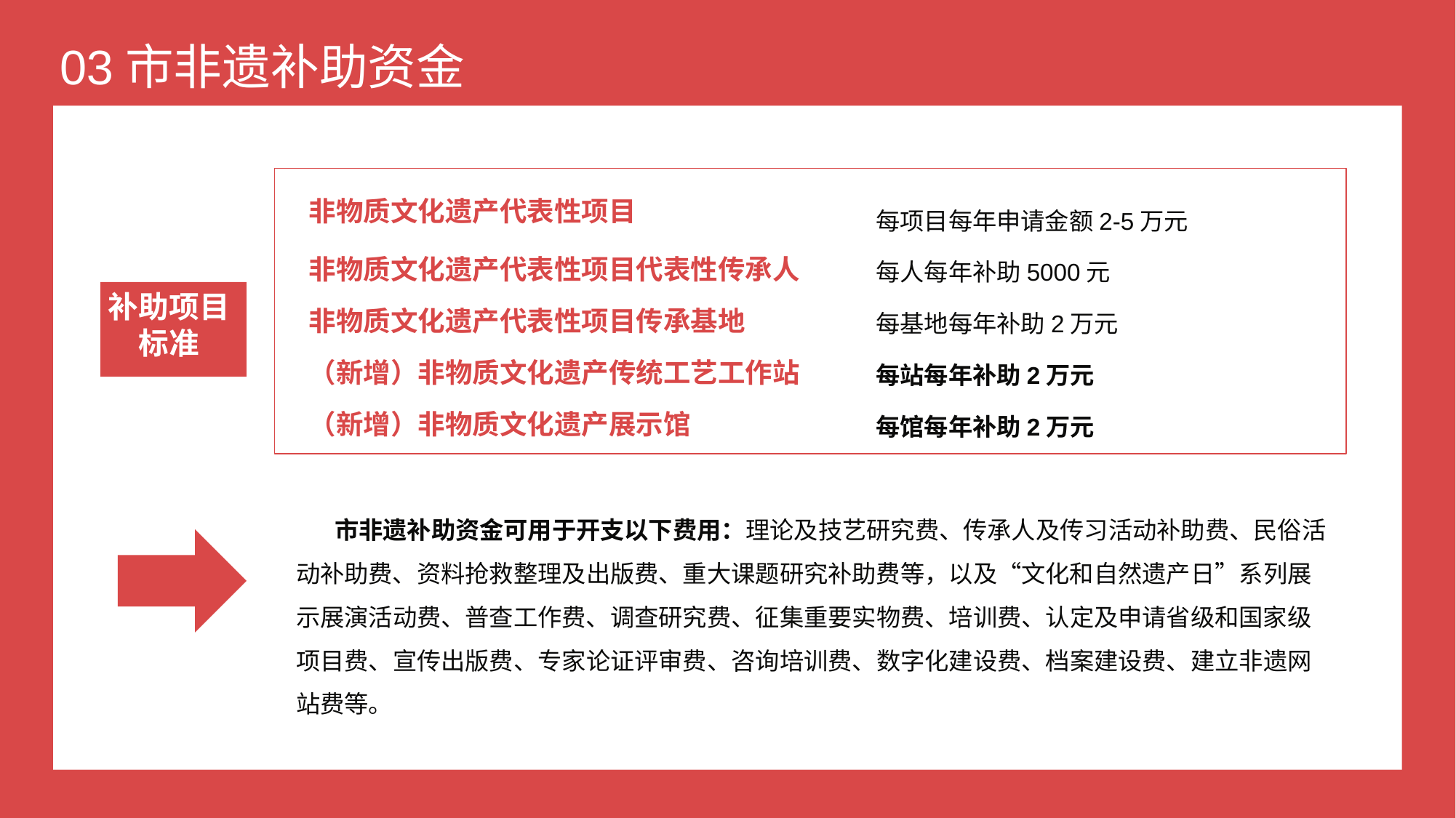

非物质文化遗产代表性项目

补助项目标准

每项目每年申请金额2-5万元
非物质文化遗产代表性项目代表性传承人
每人每年补助5000元
非物质文化遗产代表性项目传承基地
每基地每年补助2万元
（新增）非物质文化遗产传统工艺工作站
每站每年补助2万元
（新增）非物质文化遗产展示馆
每馆每年补助2万元
      市非遗补助资金可用于开支以下费用：理论及技艺研究费、传承人及传习活动补助费、民俗活动补助费、资料抢救整理及出版费、重大课题研究补助费等，以及“文化和自然遗产日”系列展示展演活动费、普查工作费、调查研究费、征集重要实物费、培训费、认定及申请省级和国家级项目费、宣传出版费、专家论证评审费、咨询培训费、数字化建设费、档案建设费、建立非遗网站费等。
补助对象